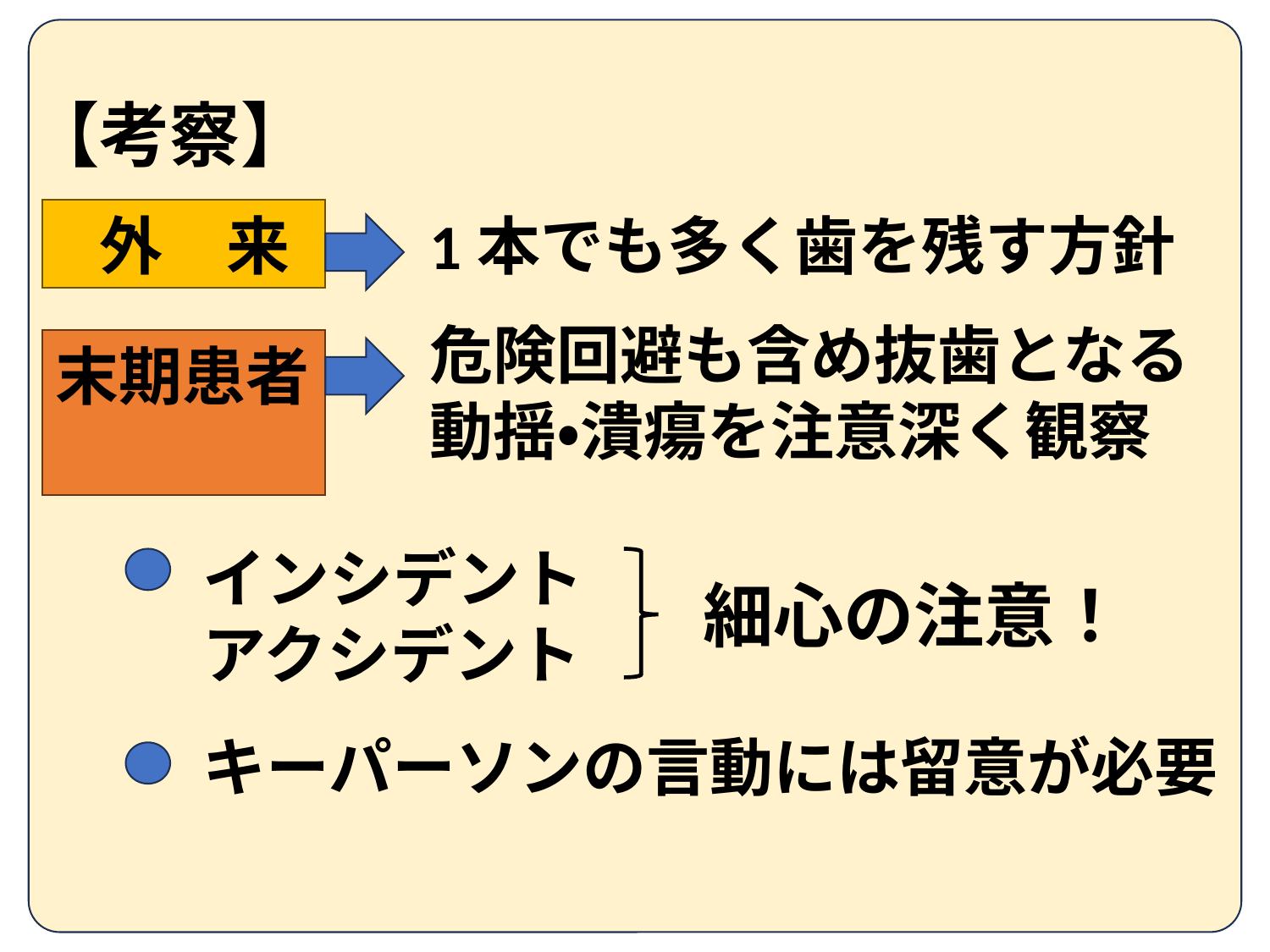

【考察】
  外　来
1本でも多く歯を残す方針

危険回避も含め抜歯となる
動揺・潰瘍を注意深く観察
末期患者

インシデント
アクシデント

細心の注意！
キーパーソンの言動には留意が必要